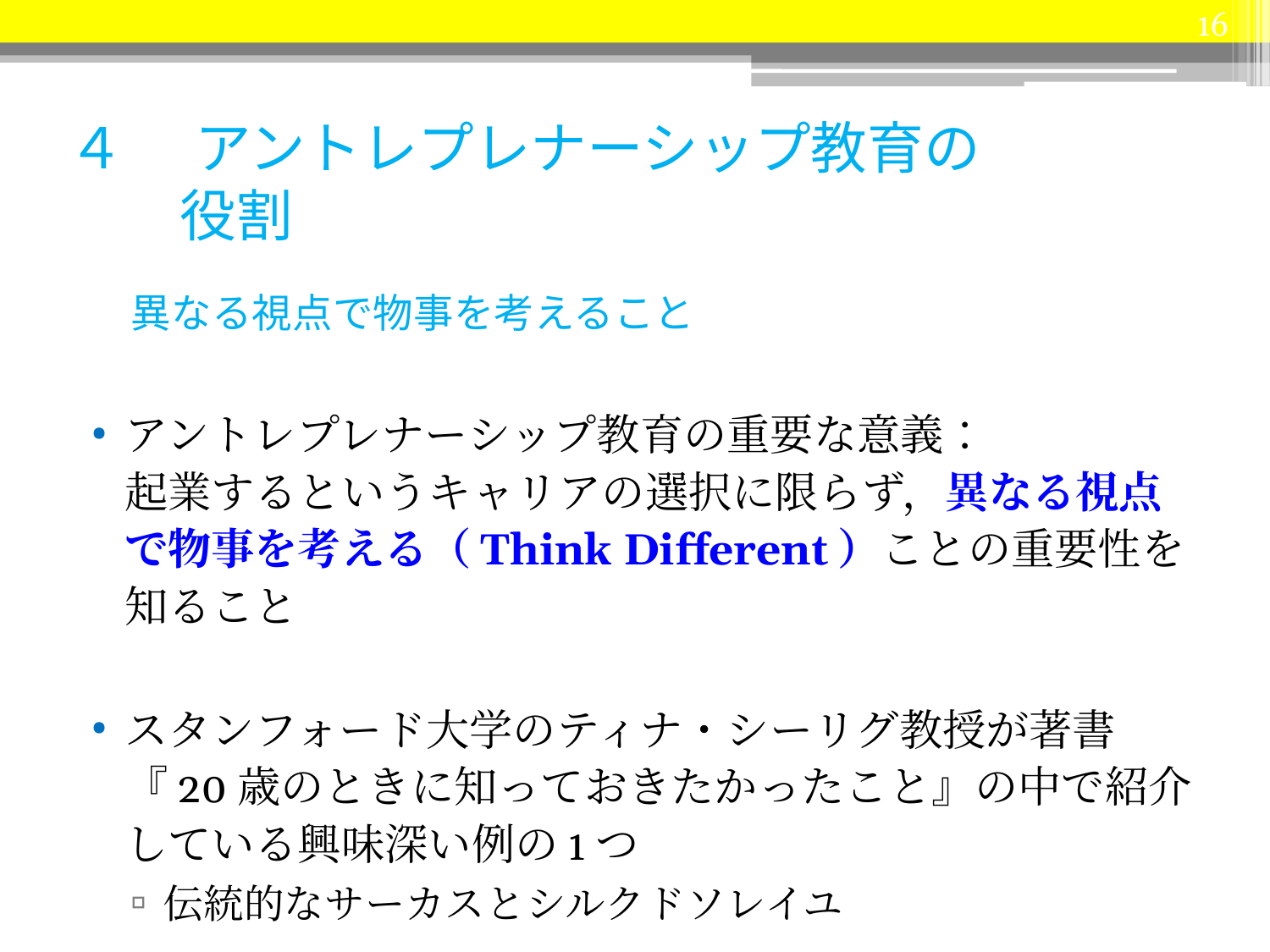

16
# ４ 　アントレプレナーシップ教育の 　　役割
　異なる視点で物事を考えること

アントレプレナーシップ教育の重要な意義：
起業するというキャリアの選択に限らず，異なる視点で物事を考える（Think Different）ことの重要性を知ること

スタンフォード大学のティナ・シーリグ教授が著書『20歳のときに知っておきたかったこと』の中で紹介している興味深い例の1つ
伝統的なサーカスとシルクドソレイユ